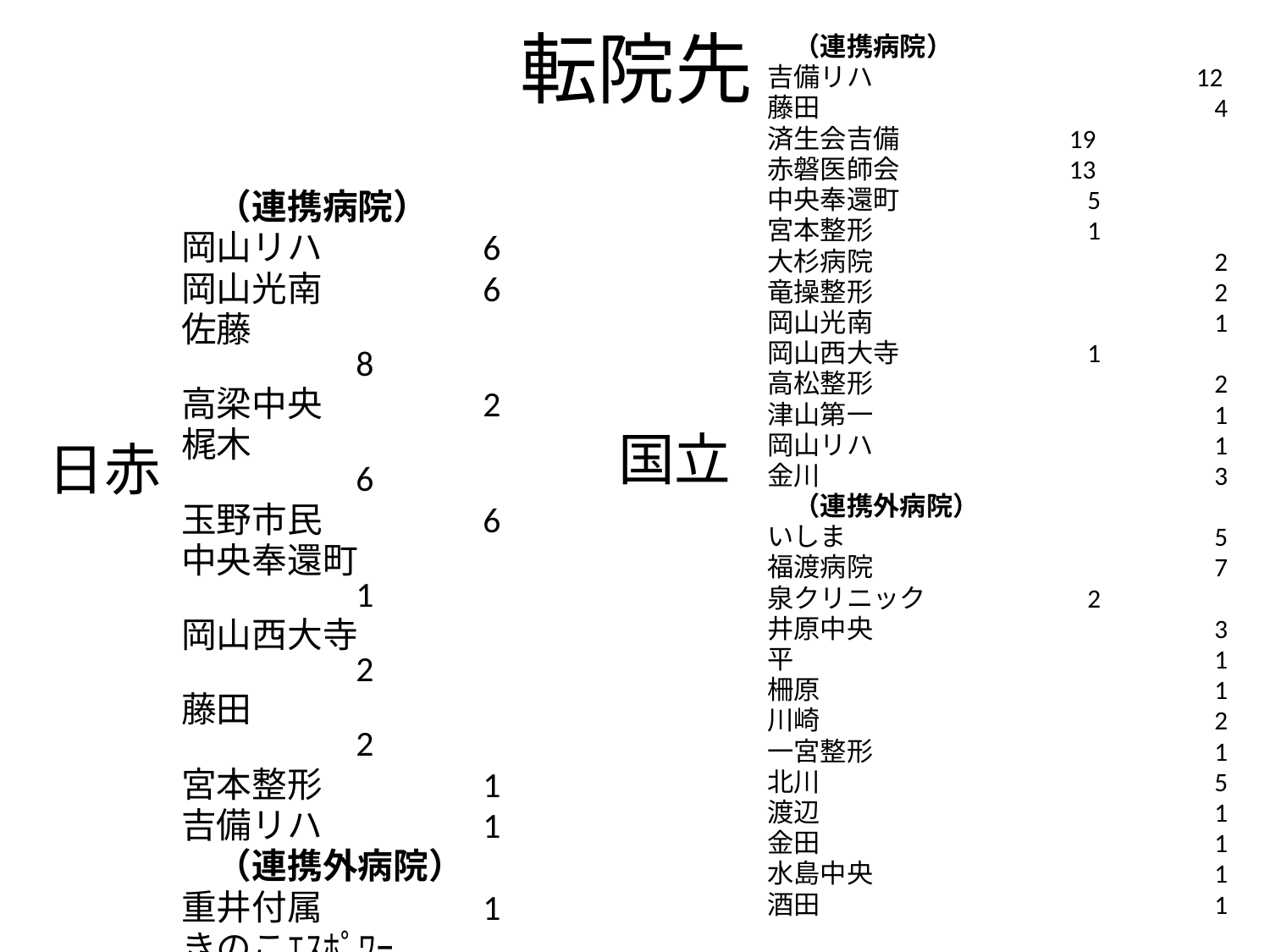

# 転院先
　（連携病院）
吉備リハ			12
藤田			  4
済生会吉備		19
赤磐医師会		13
中央奉還町		  5
宮本整形　　		  1
大杉病院			  2
竜操整形			  2
岡山光南			  1
岡山西大寺		  1
高松整形			  2
津山第一			  1
岡山リハ			  1
金川			  3
　（連携外病院）
いしま			  5
福渡病院			  7
泉クリニック		  2
井原中央			  3
平				  1
柵原			  1
川崎			  2
一宮整形			  1
北川			  5
渡辺			  1
金田			  1
水島中央			  1
酒田			  1
　（連携病院）
岡山リハ		6
岡山光南		6
佐藤			8
高梁中央		2
梶木			6
玉野市民		6
中央奉還町		1
岡山西大寺		2
藤田			2
宮本整形		1
吉備リハ		1
　（連携外病院）
重井付属	　	1
きのこｴｽﾎﾟﾜｰ		1
小見山	　		1
備前		　	1
岡村一心堂		1

国立
日赤